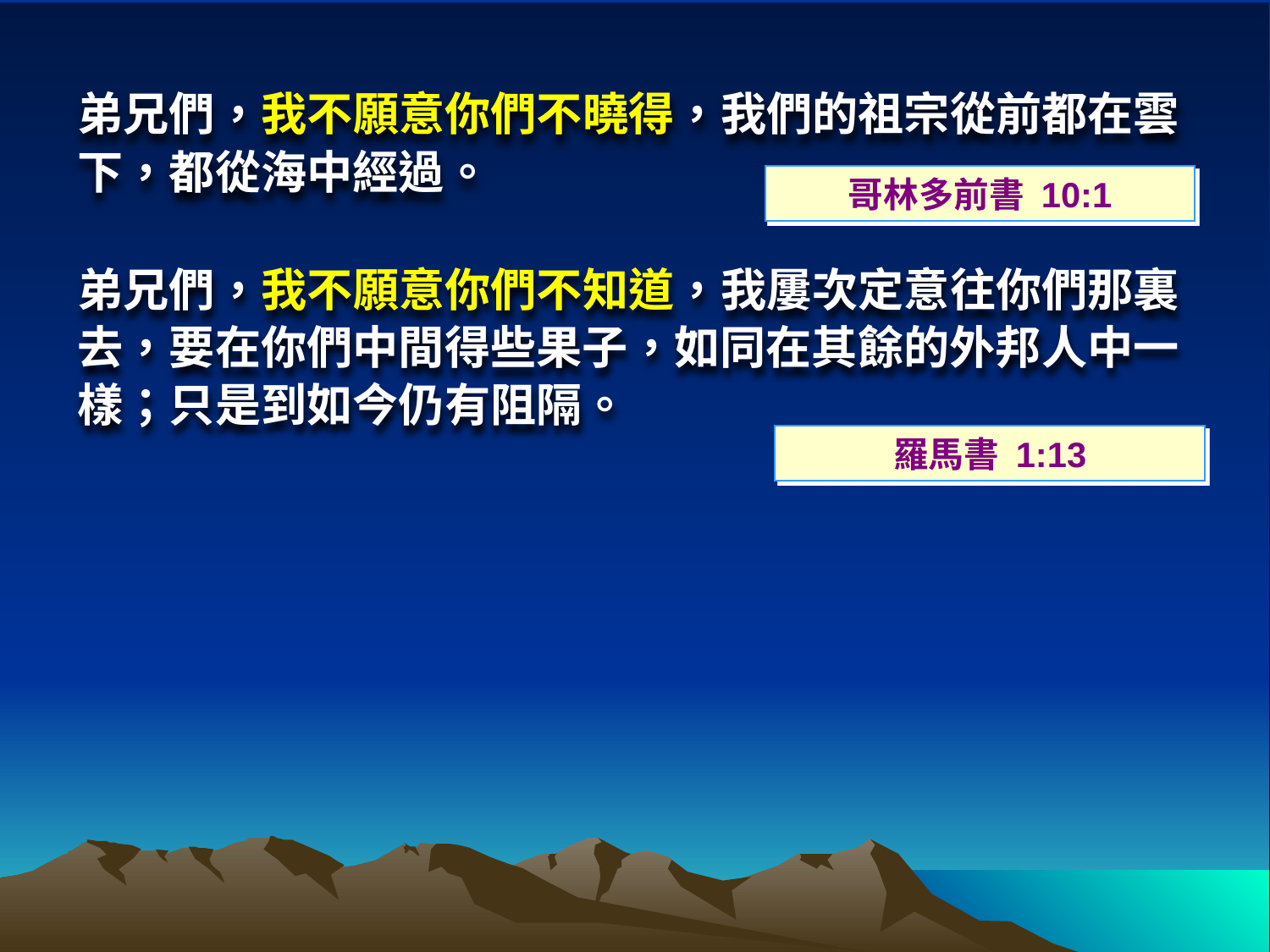

弟兄們，我不願意你們不曉得，我們的祖宗從前都在雲下，都從海中經過。
哥林多前書 10:1
弟兄們，我不願意你們不知道，我屢次定意往你們那裏去，要在你們中間得些果子，如同在其餘的外邦人中一樣；只是到如今仍有阻隔。
羅馬書 1:13